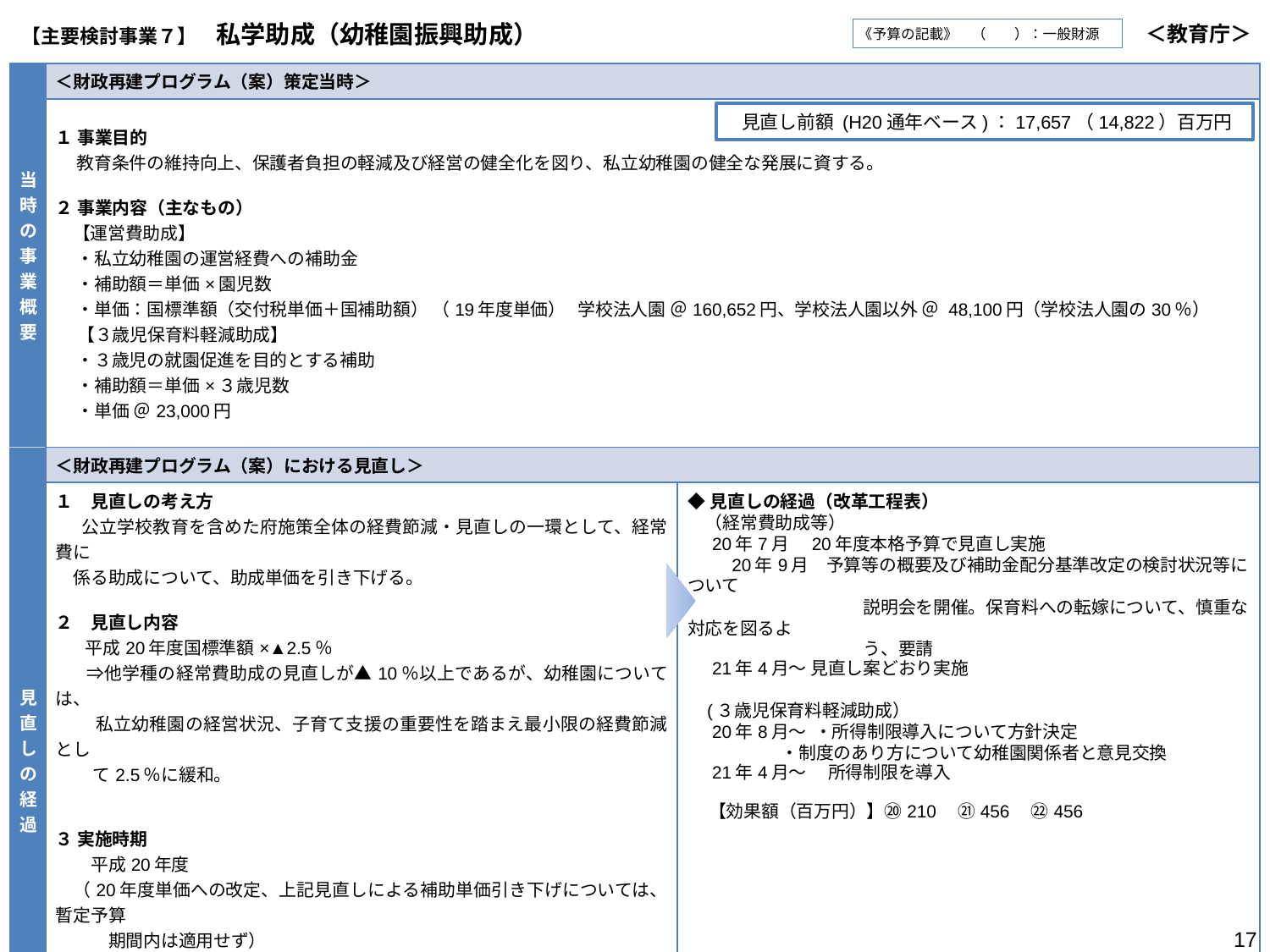

| 【主要検討事業７】　私学助成（幼稚園振興助成） | ＜教育庁＞ |
| --- | --- |
《予算の記載》　（　　）：一般財源
| 当時の事業概要 | ＜財政再建プログラム（案）策定当時＞ |  |
| --- | --- | --- |
|  | １ 事業目的 教育条件の維持向上、保護者負担の軽減及び経営の健全化を図り、私立幼稚園の健全な発展に資する。 ２ 事業内容（主なもの） 【運営費助成】 ・私立幼稚園の運営経費への補助金 ・補助額＝単価×園児数 ・単価：国標準額（交付税単価＋国補助額） （19年度単価） 学校法人園 ＠160,652円、学校法人園以外 ＠ 48,100円（学校法人園の30％） 　 【３歳児保育料軽減助成】 ・３歳児の就園促進を目的とする補助 ・補助額＝単価×３歳児数 ・単価 ＠23,000円 |  |
| 見直しの経過 | ＜財政再建プログラム（案）における見直し＞ |  |
|  | １　見直しの考え方 　 公立学校教育を含めた府施策全体の経費節減・見直しの一環として、経常費に 　係る助成について、助成単価を引き下げる。 ２　見直し内容 　 平成20年度国標準額×▲2.5％ 　 ⇒他学種の経常費助成の見直しが▲10％以上であるが、幼稚園については、 私立幼稚園の経営状況、子育て支援の重要性を踏まえ最小限の経費節減とし て2.5％に緩和。 ３ 実施時期 　　平成20年度 　（20年度単価への改定、上記見直しによる補助単価引き下げについては、暫定予算 　　　期間内は適用せず） ※３歳児保育料軽減助成については、21年度から所得制限（年収680万円程度以 　　下）を導入（制度のあり方については、引き続き検討） | ◆見直しの経過（改革工程表） 　（経常費助成等） 20年7月　20年度本格予算で見直し実施 　　 20年9月　予算等の概要及び補助金配分基準改定の検討状況等について 　　　　　　　　　　説明会を開催。保育料への転嫁について、慎重な対応を図るよ 　　　　　　　　　　う、要請 21年4月～ 見直し案どおり実施 (３歳児保育料軽減助成） 20年8月～ ・所得制限導入について方針決定 ・制度のあり方について幼稚園関係者と意見交換 21年4月～ 　所得制限を導入 【効果額（百万円）】⑳210　㉑456　㉒456 |
見直し前額 (H20通年ベース)：17,657（14,822）百万円

17